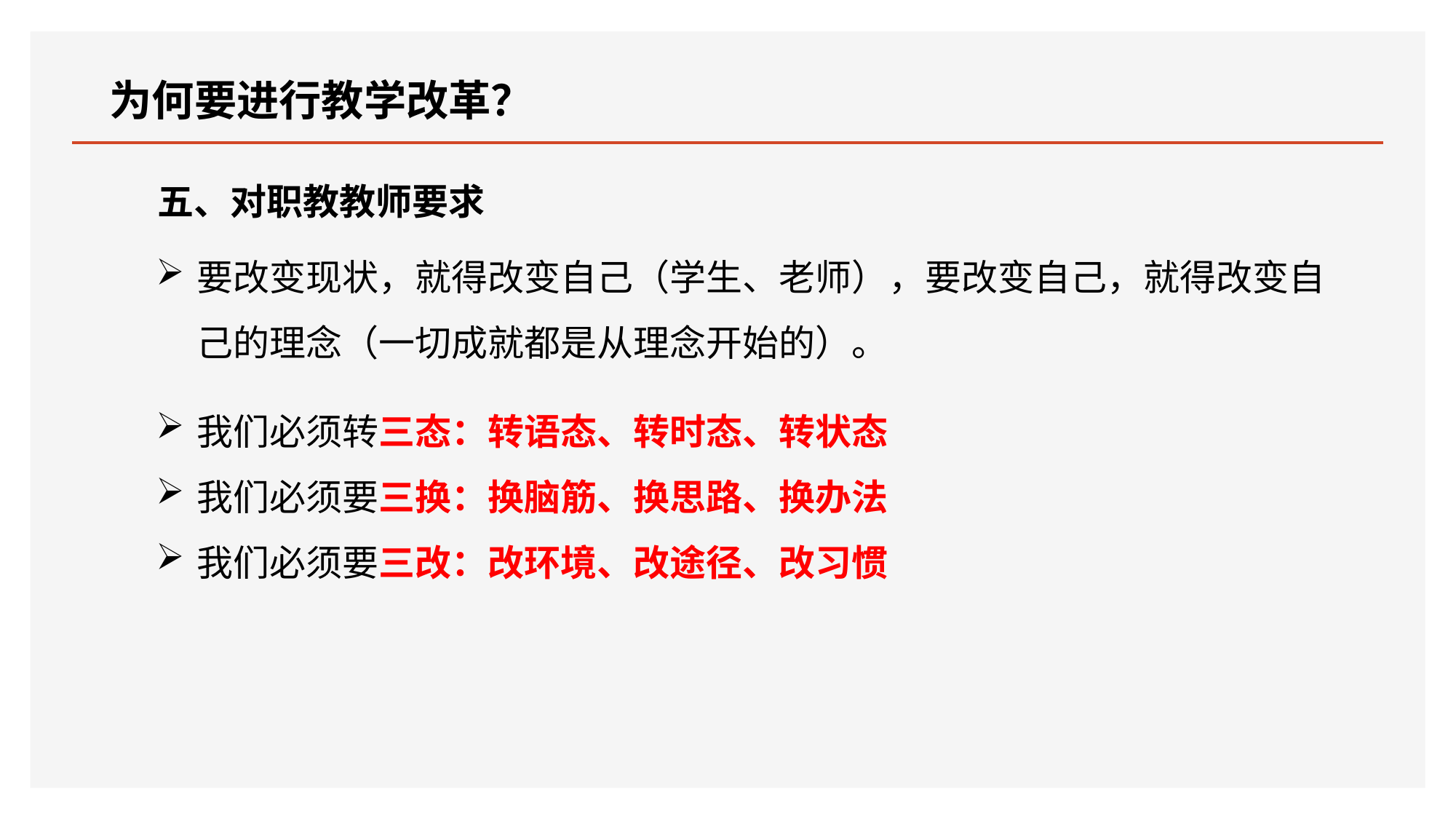

为何要进行教学改革？
五、对职教教师要求
要改变现状，就得改变自己（学生、老师），要改变自己，就得改变自己的理念（一切成就都是从理念开始的）。
我们必须转三态：转语态、转时态、转状态
我们必须要三换：换脑筋、换思路、换办法
我们必须要三改：改环境、改途径、改习惯